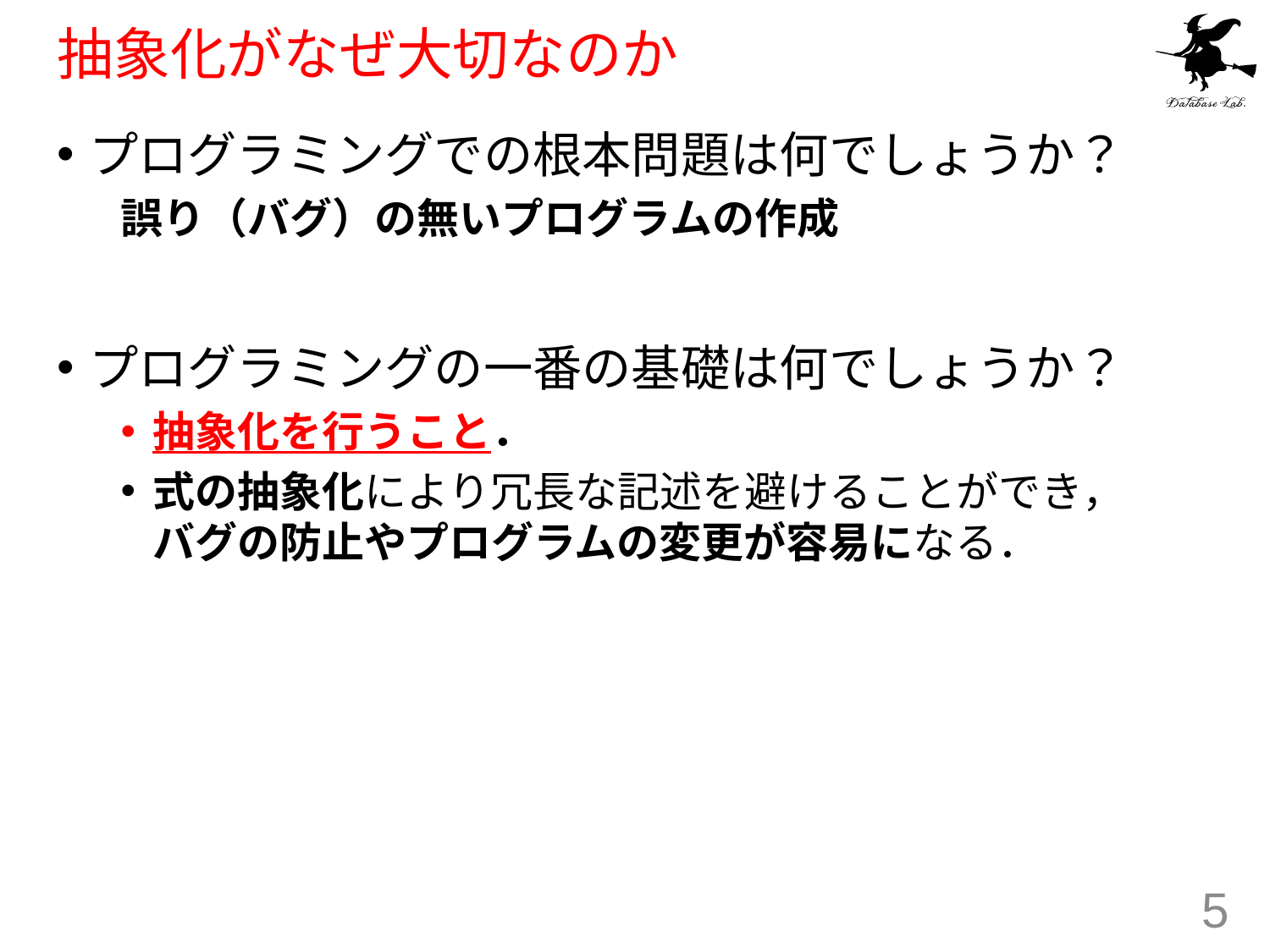

# 抽象化がなぜ大切なのか
プログラミングでの根本問題は何でしょうか？
誤り（バグ）の無いプログラムの作成

プログラミングの一番の基礎は何でしょうか？
抽象化を行うこと．
式の抽象化により冗長な記述を避けることができ，バグの防止やプログラムの変更が容易になる．

5